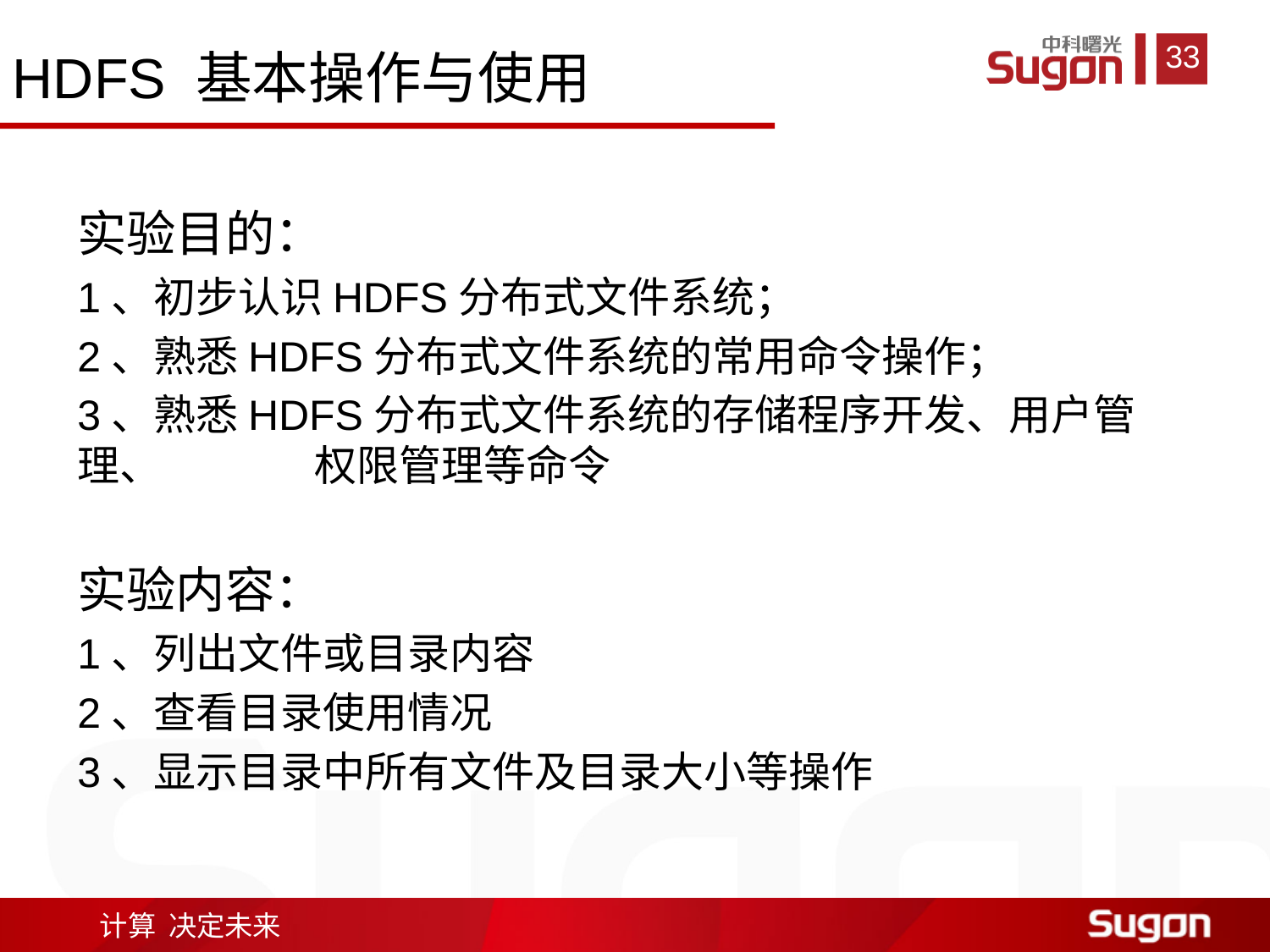

HDFS 基本操作与使用
实验目的：
1、初步认识HDFS分布式文件系统；
2、熟悉HDFS分布式文件系统的常用命令操作；
3、熟悉HDFS分布式文件系统的存储程序开发、用户管理、                权限管理等命令

实验内容：
1、列出文件或目录内容
2、查看目录使用情况
3、显示目录中所有文件及目录大小等操作